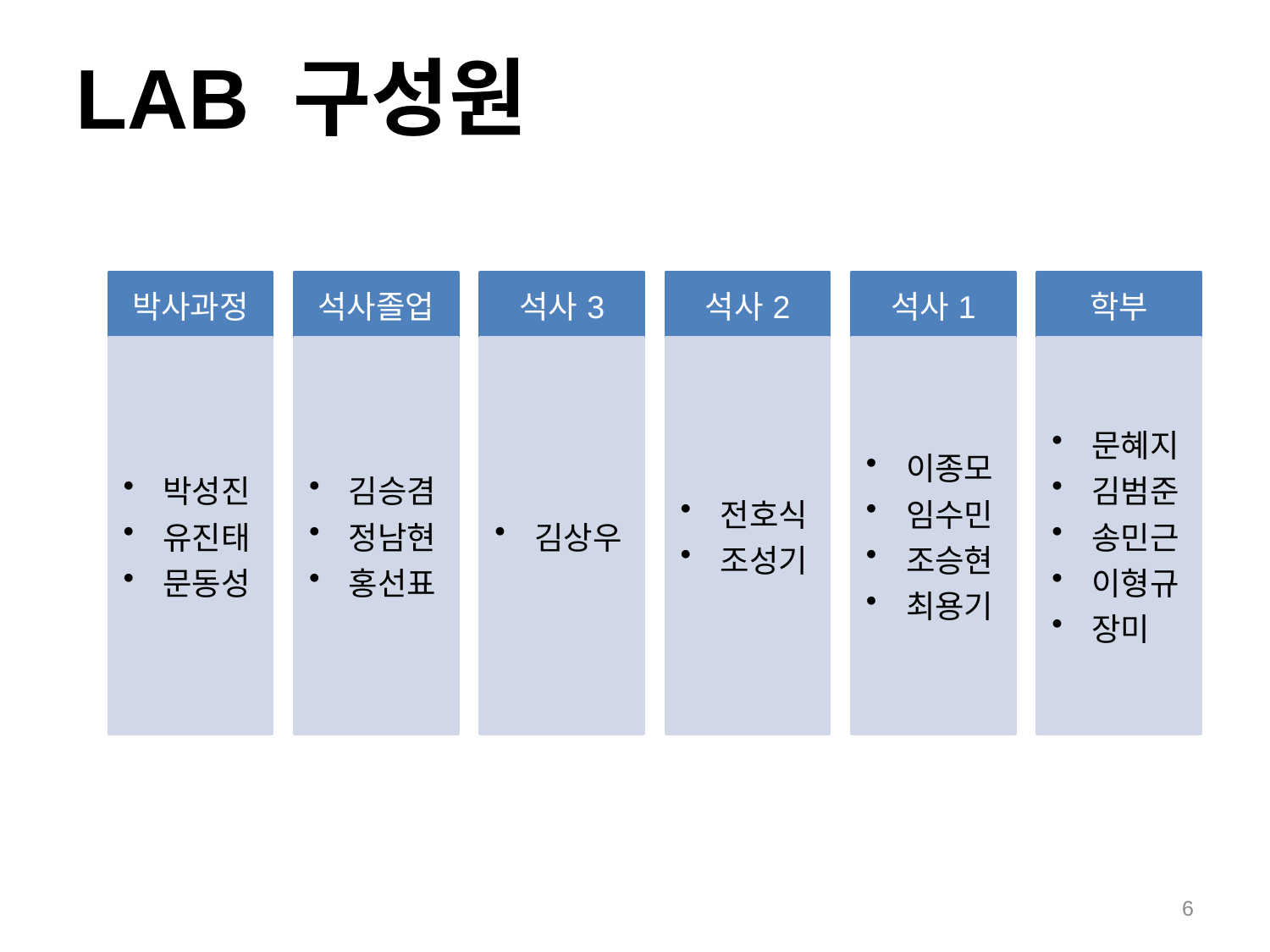

LAB 구성원
박사과정
박성진
유진태
석사졸업
김승겸
정남현
석사3
김상우
전호식
문동성
홍선표
석사2
석사1
임수민
조승현
학부
조성기
최용기
문혜지
김범준
송민근
이형규
장미
이종모
6